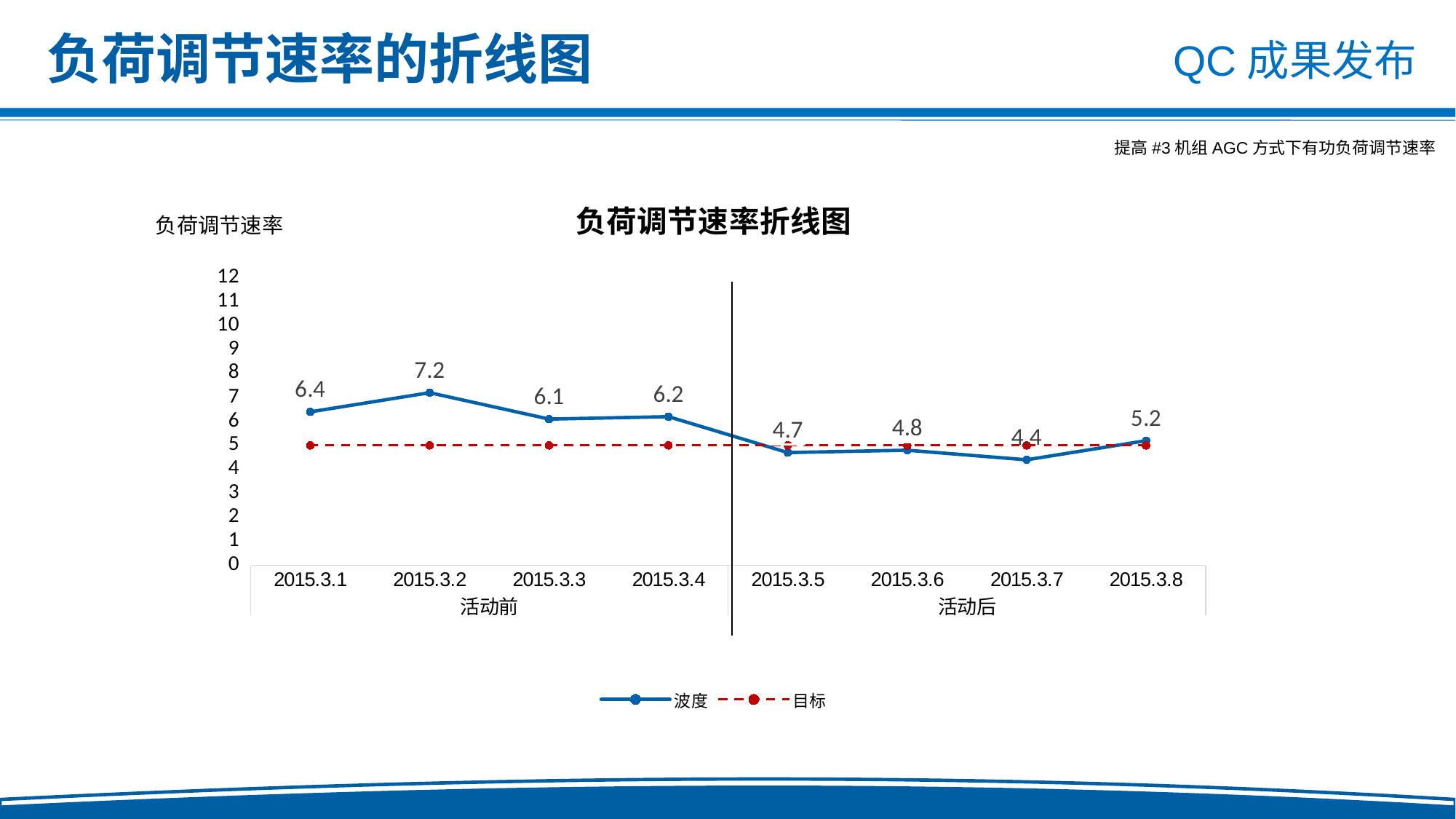

负荷调节速率的折线图

### Chart: 负荷调节速率折线图

| Category | 波度 | 目标 |
|---|---|---|
| 2015.3.1 | 6.4 | 5.0 |
| 2015.3.2 | 7.2 | 5.0 |
| 2015.3.3 | 6.1 | 5.0 |
| 2015.3.4 | 6.2 | 5.0 |
| 2015.3.5 | 4.7 | 5.0 |
| 2015.3.6 | 4.8 | 5.0 |
| 2015.3.7 | 4.4 | 5.0 |
| 2015.3.8 | 5.2 | 5.0 |
负荷调节速率
.